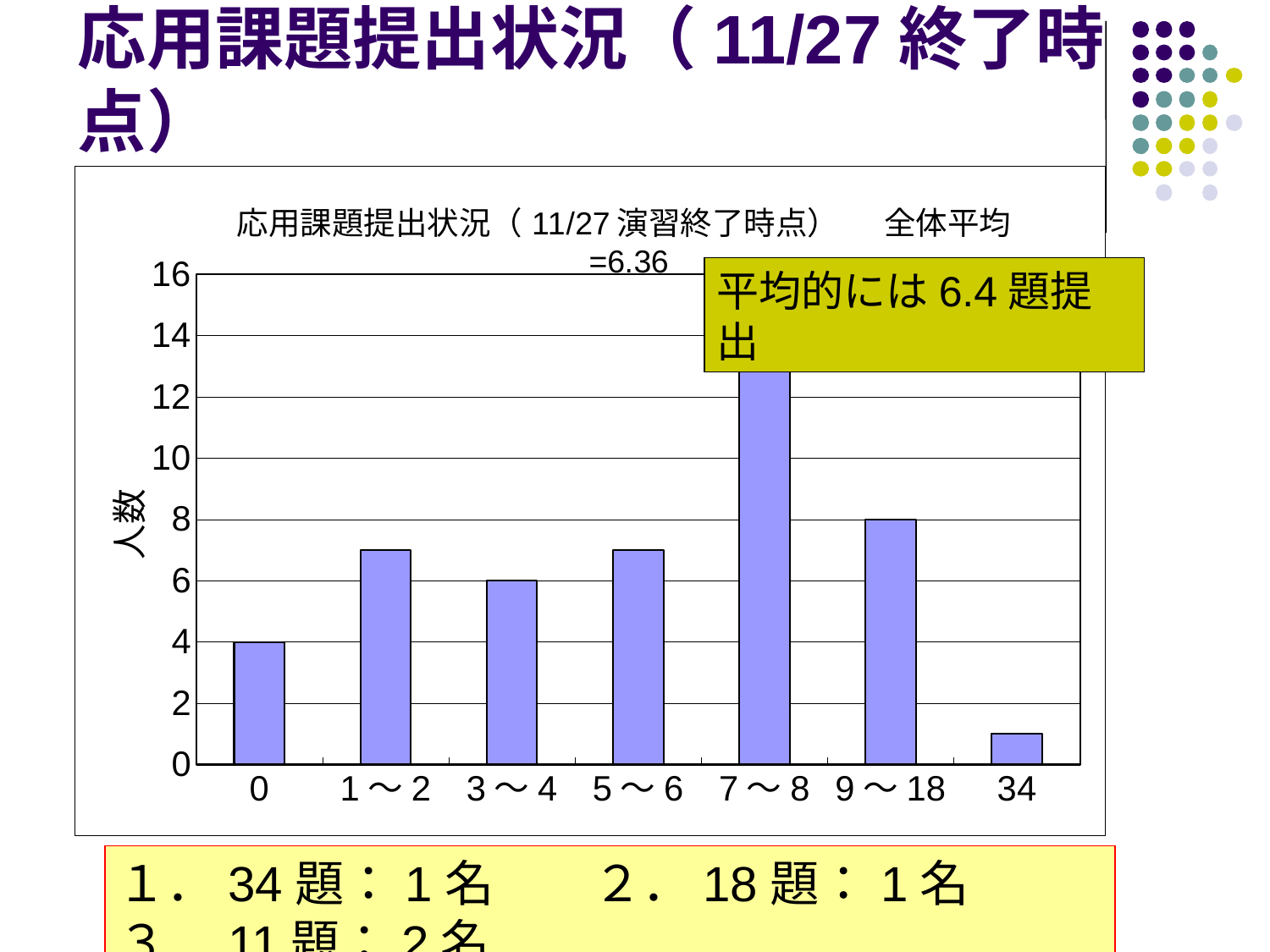

# 応用課題提出状況（11/27終了時点）

### Chart: 応用課題提出状況（11/27演習終了時点）　  全体平均=6.36

| Category |  |
|---|---|
| 0 | 4.0 |
| 1～2 | 7.0 |
| 3～4 | 6.0 |
| 5～6 | 7.0 |
| 7～8 | 14.0 |
| 9～18 | 8.0 |
| 34 | 1.0 |
平均的には6.4題提出
１．34題：1名　　２．18題：1名　　３．11題：2名